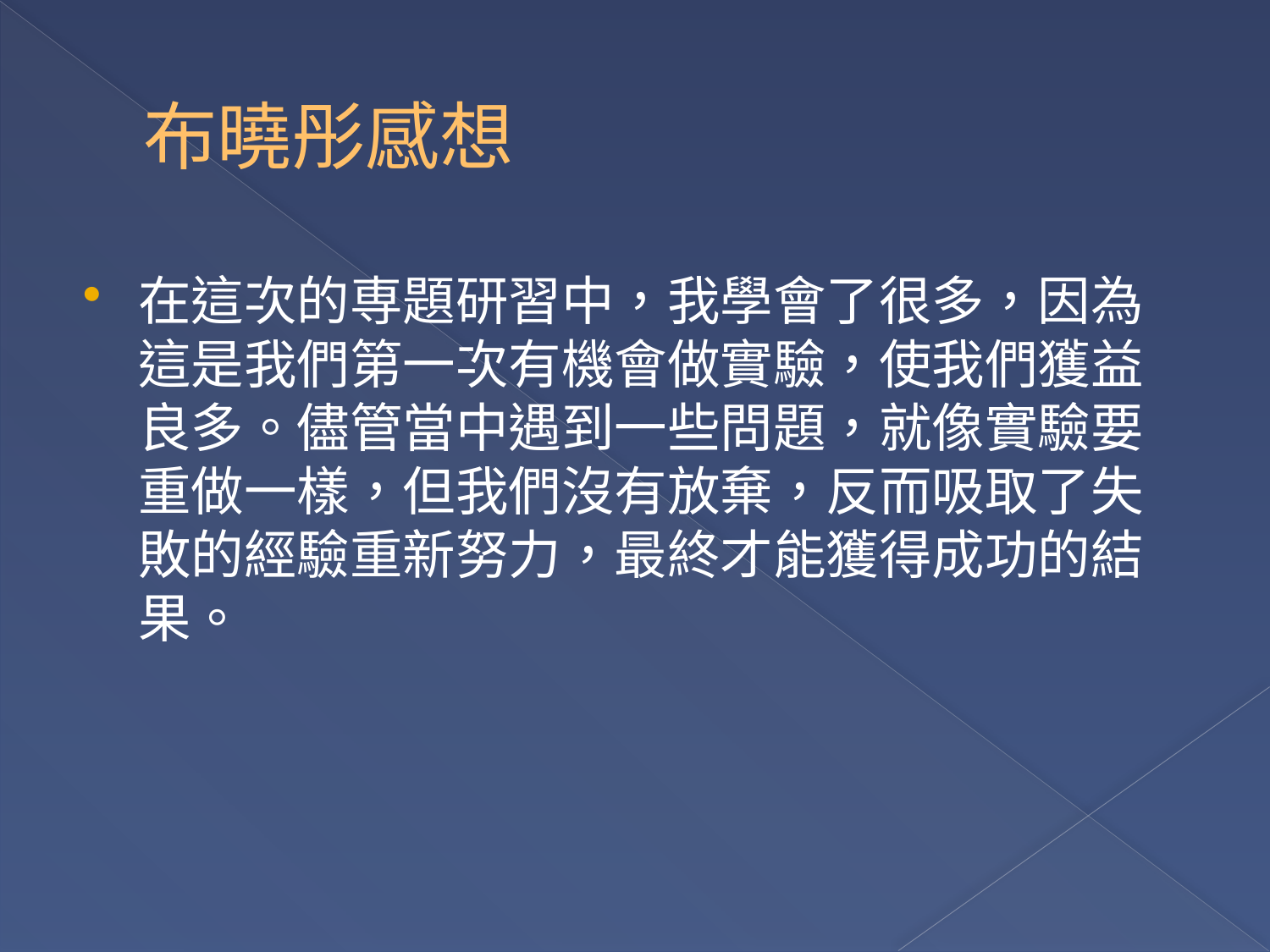

# 布曉彤感想
在這次的専題研習中，我學會了很多，因為這是我們第一次有機會做實驗，使我們獲益良多。儘管當中遇到一些問題，就像實驗要重做一樣，但我們沒有放棄，反而吸取了失敗的經驗重新努力，最終才能獲得成功的結果。